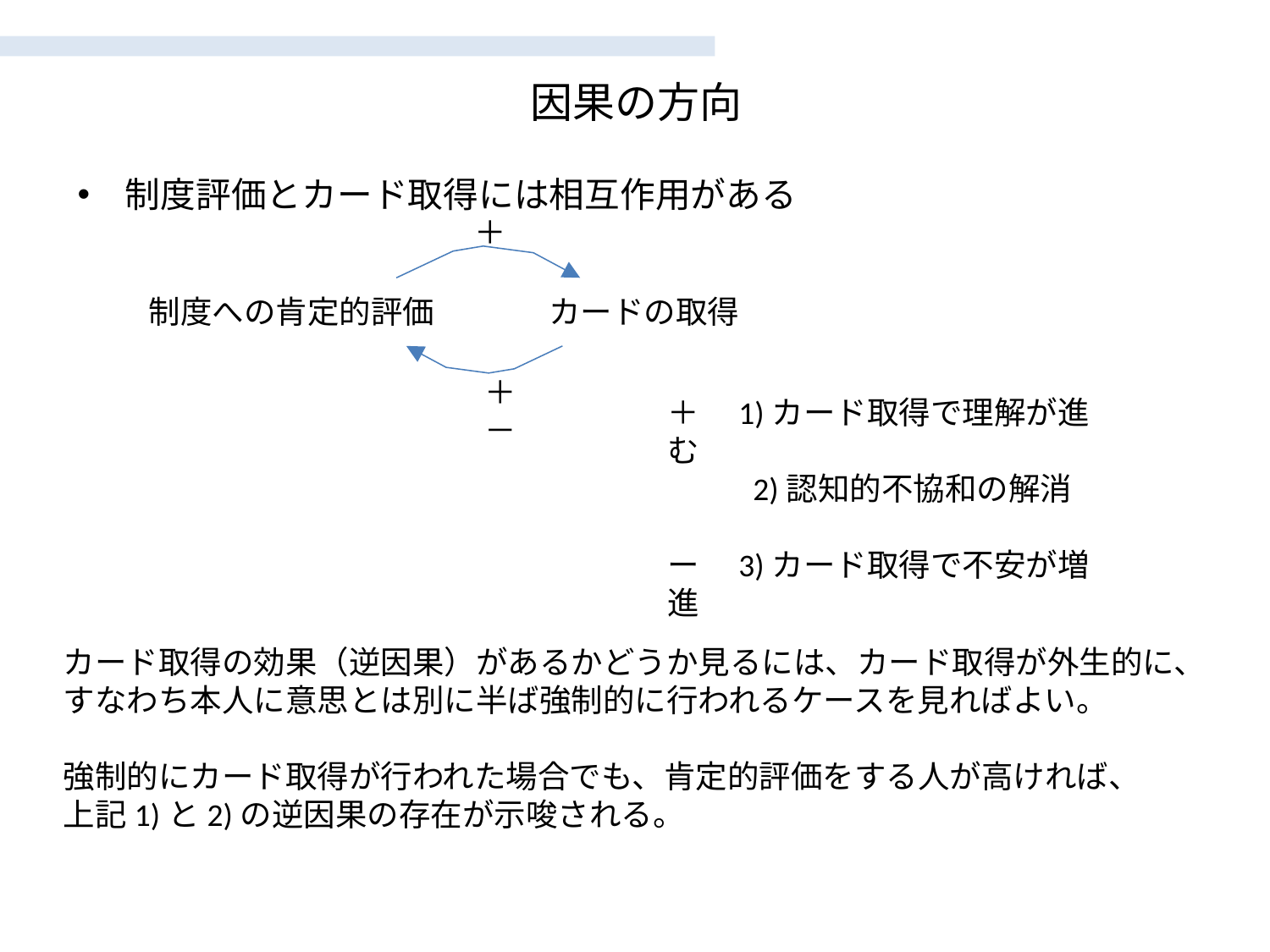

# 因果の方向
制度評価とカード取得には相互作用がある
　＋

制度への肯定的評価
カードの取得

　＋
　－
＋　1)カード取得で理解が進む
　　  2)認知的不協和の解消

ー　3)カード取得で不安が増進
カード取得の効果（逆因果）があるかどうか見るには、カード取得が外生的に、
すなわち本人に意思とは別に半ば強制的に行われるケースを見ればよい。

強制的にカード取得が行われた場合でも、肯定的評価をする人が高ければ、
上記1)と2)の逆因果の存在が示唆される。